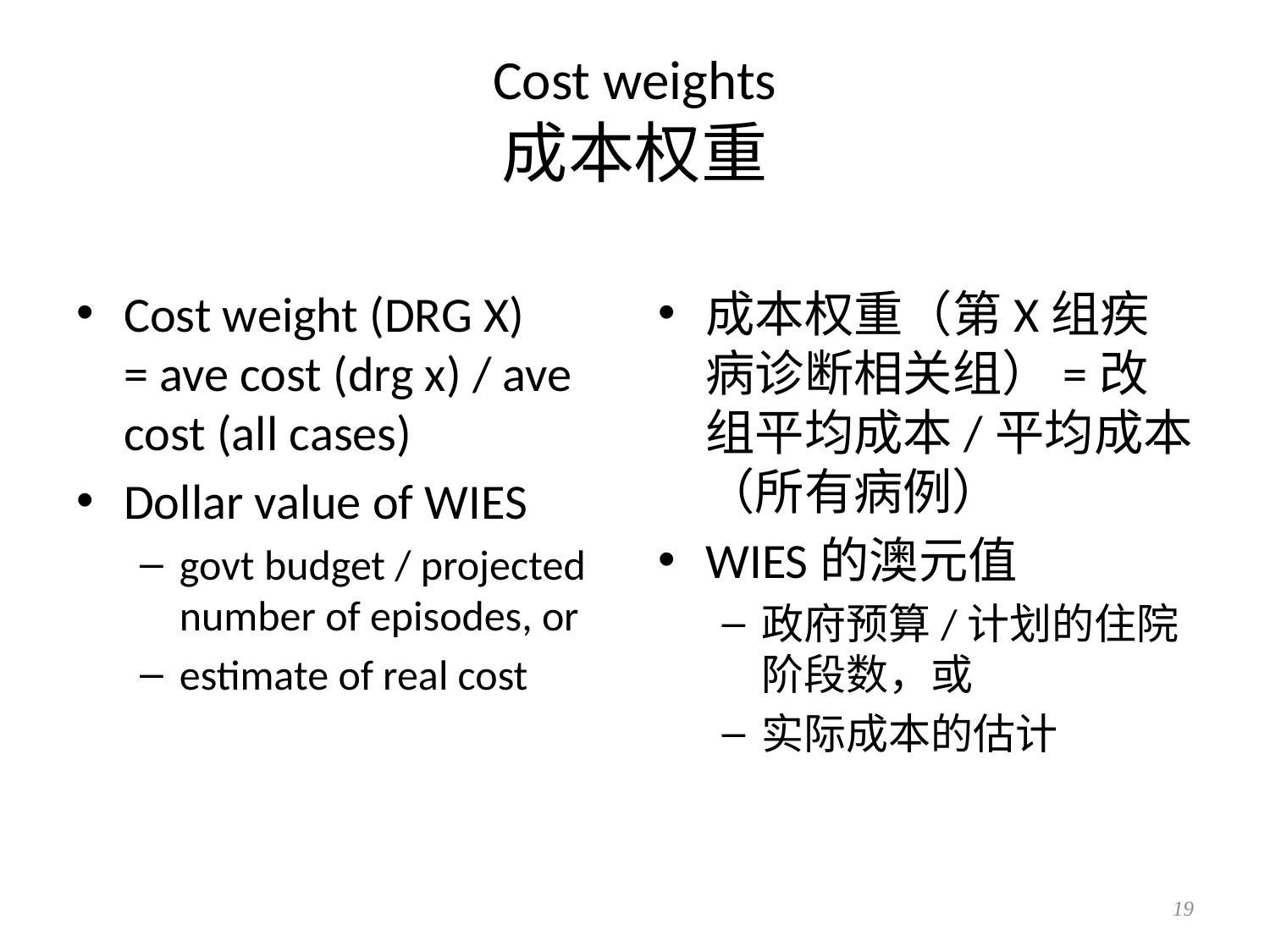

# Cost weights 成本权重
Cost weight (DRG X)
= ave cost (drg x) / ave cost (all cases)
Dollar value of WIES
govt budget / projected number of episodes, or
estimate of real cost
成本权重（第X组疾病诊断相关组）=改组平均成本/平均成本（所有病例）
WIES的澳元值
政府预算/计划的住院阶段数，或
实际成本的估计

19